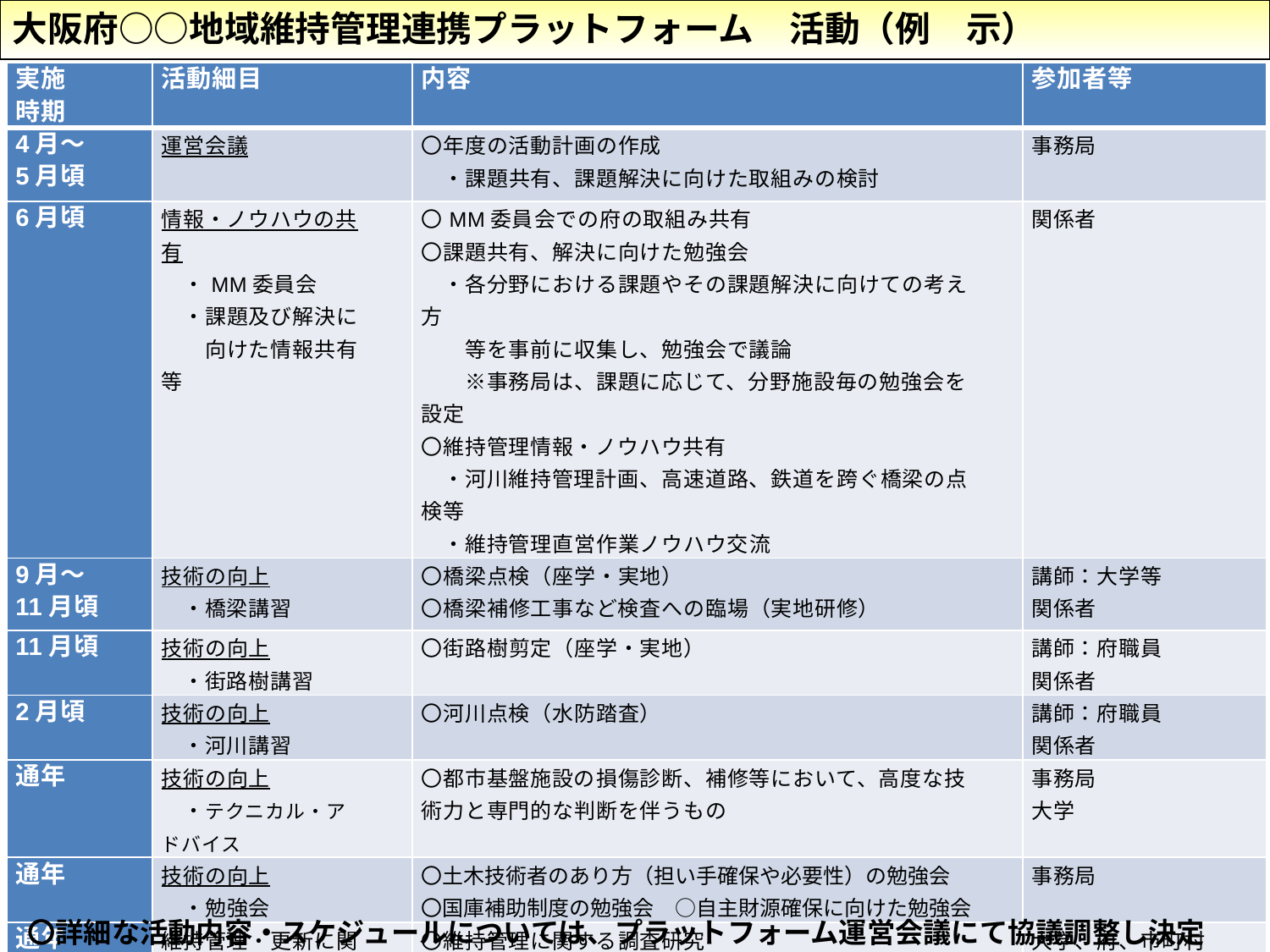

大阪府○○地域維持管理連携プラットフォーム　活動（例　示）

| 実施 時期 | 活動細目 | 内容 | 参加者等 |
| --- | --- | --- | --- |
| 4月～ 5月頃 | 運営会議 | 〇年度の活動計画の作成 　・課題共有、課題解決に向けた取組みの検討 | 事務局 |
| 6月頃 | 情報・ノウハウの共有 　・MM委員会 　・課題及び解決に 　　向けた情報共有等 | 〇MM委員会での府の取組み共有 〇課題共有、解決に向けた勉強会 　・各分野における課題やその課題解決に向けての考え方 　　等を事前に収集し、勉強会で議論 　　※事務局は、課題に応じて、分野施設毎の勉強会を設定 〇維持管理情報・ノウハウ共有 　・河川維持管理計画、高速道路、鉄道を跨ぐ橋梁の点検等 　・維持管理直営作業ノウハウ交流 | 関係者 |
| 9月～11月頃 | 技術の向上 　・橋梁講習 | 〇橋梁点検（座学・実地） 〇橋梁補修工事など検査への臨場（実地研修） | 講師：大学等 関係者 |
| 11月頃 | 技術の向上 　・街路樹講習 | 〇街路樹剪定（座学・実地） | 講師：府職員 関係者 |
| 2月頃 | 技術の向上 　・河川講習 | 〇河川点検（水防踏査） | 講師：府職員 関係者 |
| 通年 | 技術の向上 　・テクニカル・アドバイス | 〇都市基盤施設の損傷診断、補修等において、高度な技術力と専門的な判断を伴うもの | 事務局 大学 |
| 通年 | 技術の向上 　・勉強会 | 〇土木技術者のあり方（担い手確保や必要性）の勉強会 〇国庫補助制度の勉強会　○自主財源確保に向けた勉強会 | 事務局 |
| 通年 | 維持管理・更新に関する調査研究 | 〇維持管理に関する調査研究 〇新技術等に関する調査研究など | 大学、府、市町村 |
| 通年 | 点検等維持管理業務の一括発注調査研究 |  | 事務局 |
〇詳細な活動内容・スケジュールについては、プラットフォーム運営会議にて協議調整し決定する。